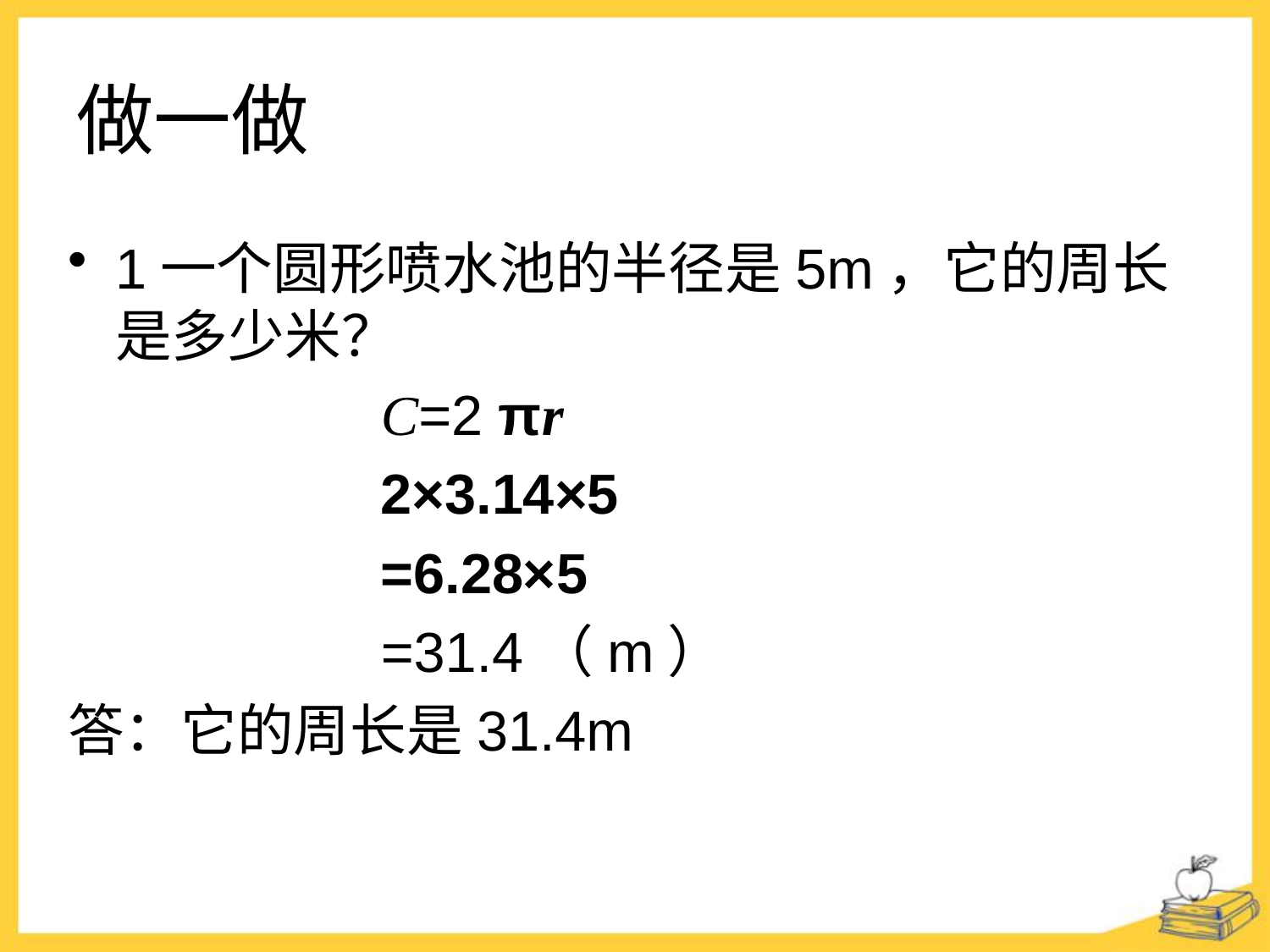

# 做一做
1一个圆形喷水池的半径是5m，它的周长是多少米？
                    C=2 πr
                    2×3.14×5
                    =6.28×5
                    =31.4（m）
答：它的周长是31.4m